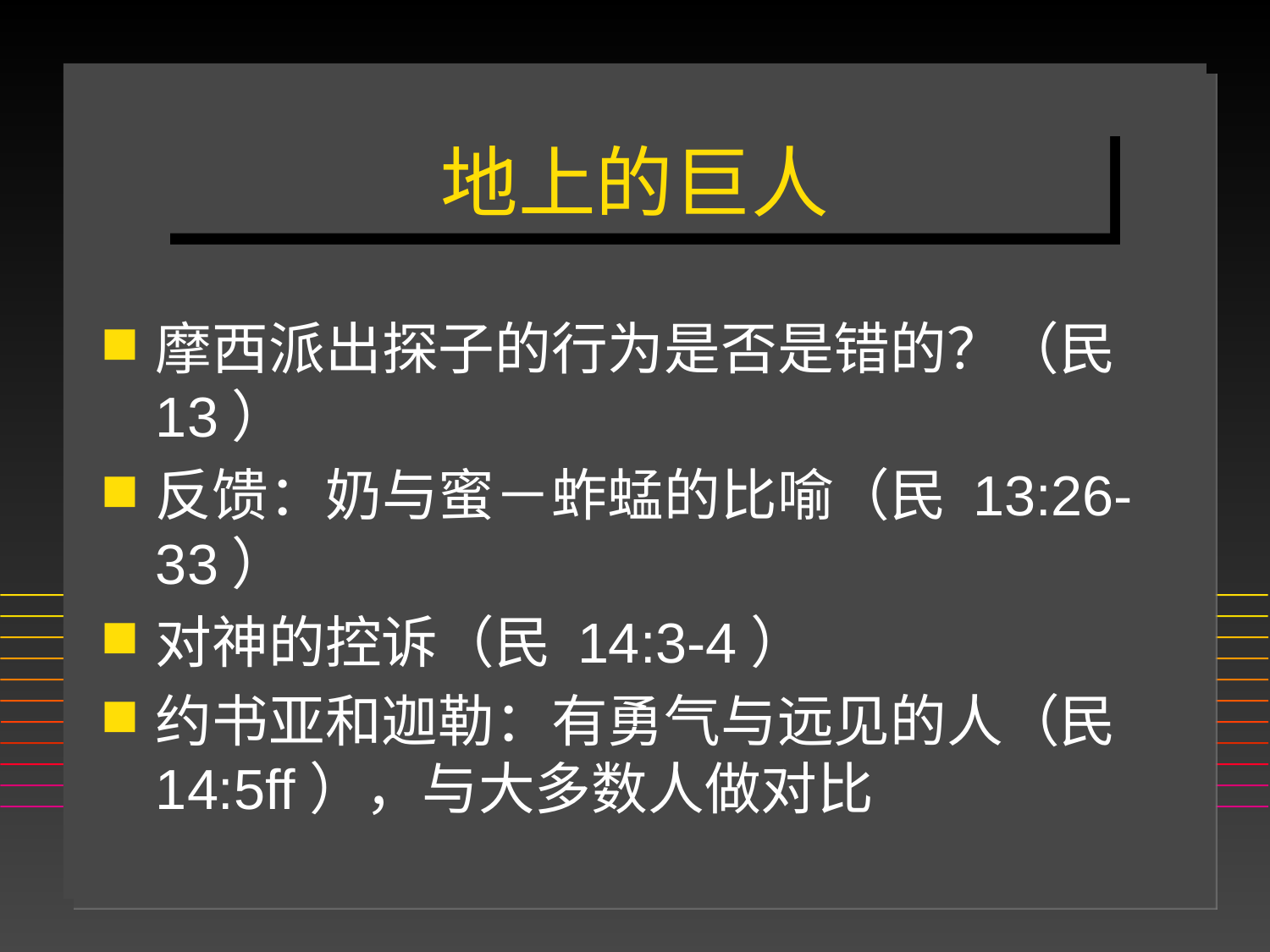

# 地上的巨人
摩西派出探子的行为是否是错的？（民 13）
反馈：奶与蜜－蚱蜢的比喻（民 13:26-33）
对神的控诉（民 14:3-4）
约书亚和迦勒：有勇气与远见的人（民 14:5ff），与大多数人做对比